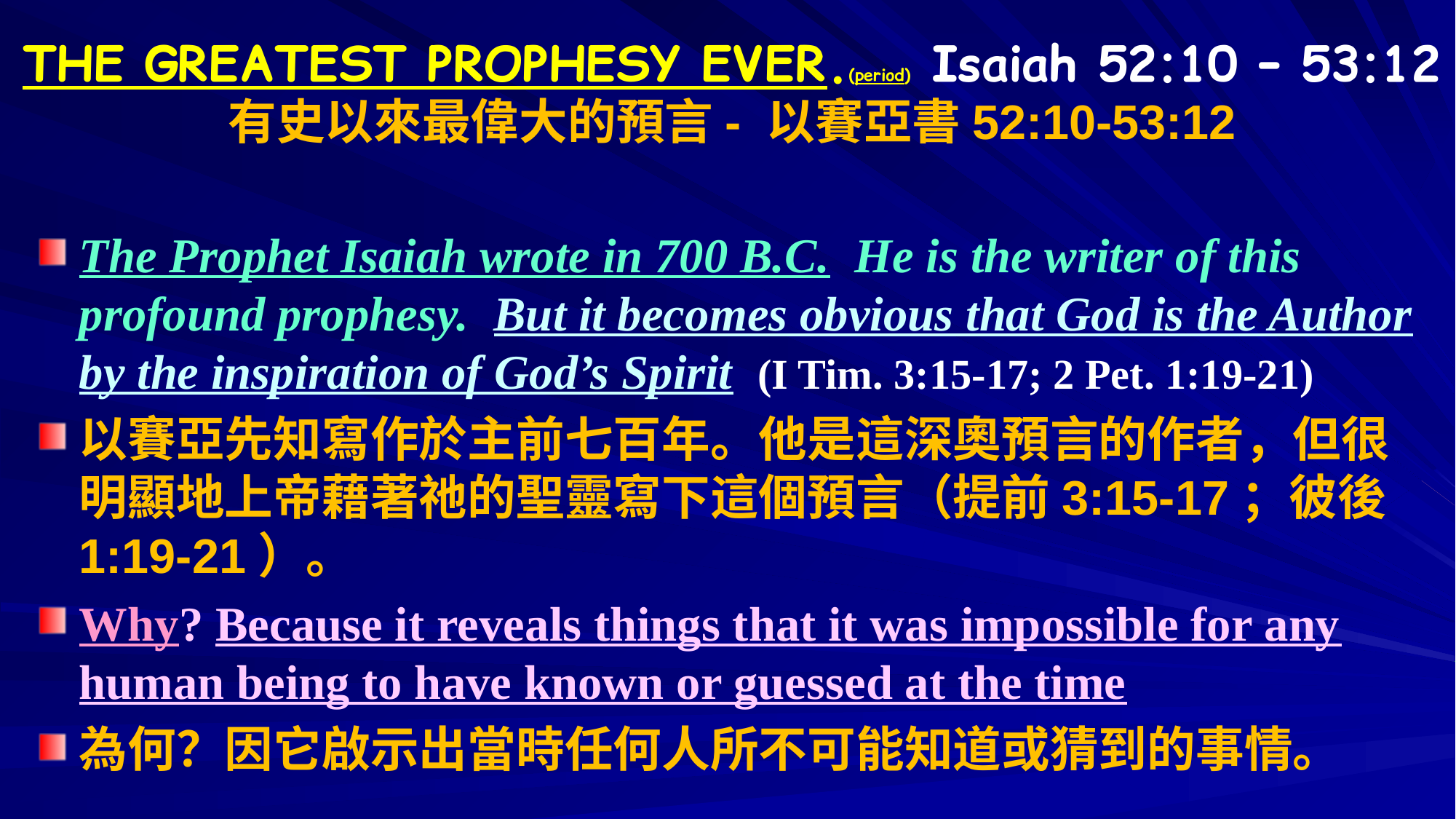

# THE GREATEST PROPHESY EVER.(period) Isaiah 52:10 – 53:12 有史以來最偉大的預言- 以賽亞書52:10-53:12
The Prophet Isaiah wrote in 700 B.C.  He is the writer of this profound prophesy.  But it becomes obvious that God is the Author by the inspiration of God’s Spirit  (I Tim. 3:15-17; 2 Pet. 1:19-21)
以賽亞先知寫作於主前七百年。他是這深奧預言的作者，但很明顯地上帝藉著祂的聖靈寫下這個預言（提前3:15-17；彼後1:19-21）。
Why? Because it reveals things that it was impossible for any human being to have known or guessed at the time
為何？因它啟示出當時任何人所不可能知道或猜到的事情。